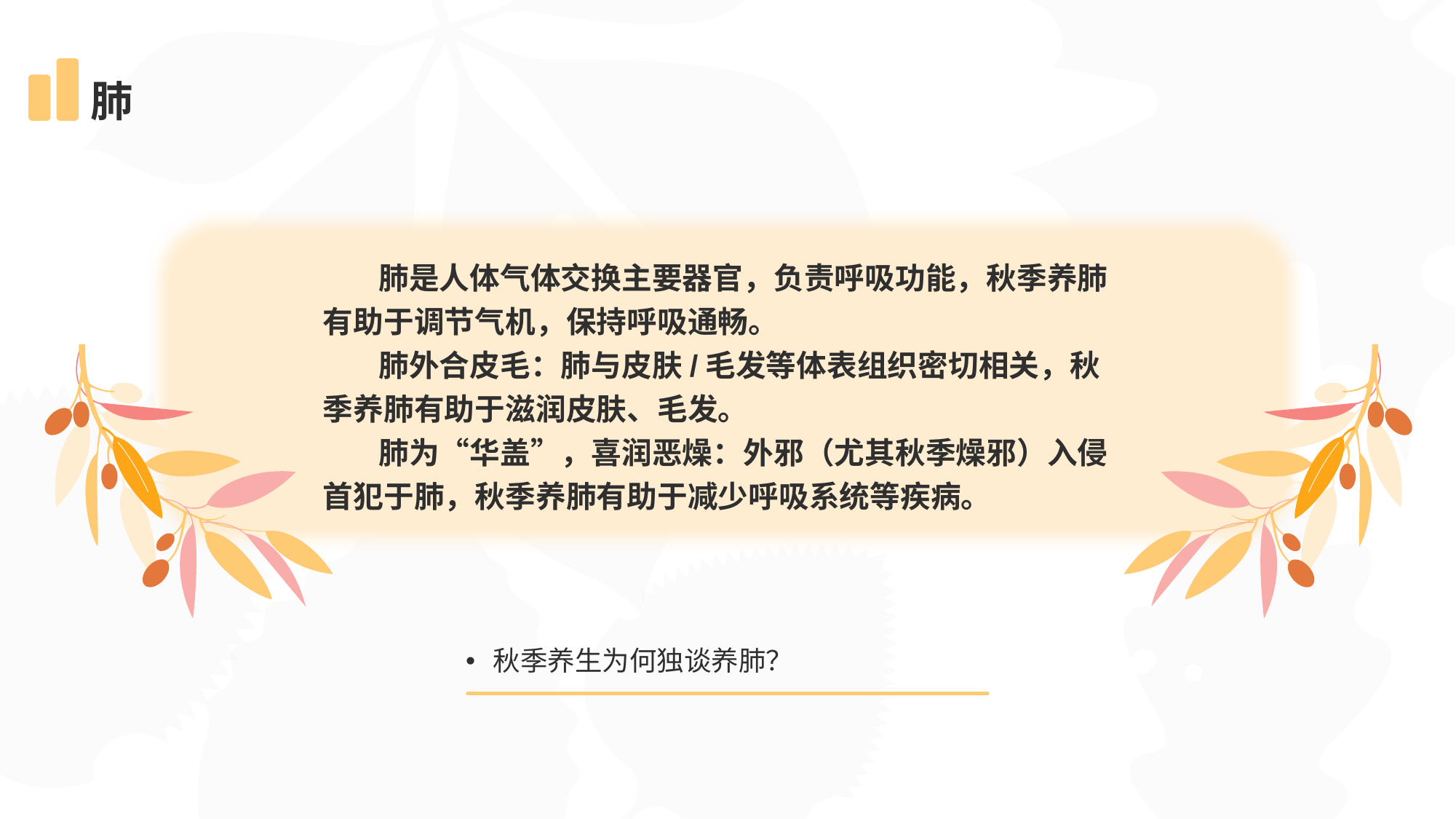

# 肺

       肺是人体气体交换主要器官，负责呼吸功能，秋季养肺有助于调节气机，保持呼吸通畅。
       肺外合皮毛：肺与皮肤/毛发等体表组织密切相关，秋季养肺有助于滋润皮肤、毛发。
       肺为“华盖”，喜润恶燥：外邪（尤其秋季燥邪）入侵首犯于肺，秋季养肺有助于减少呼吸系统等疾病。

秋季养生为何独谈养肺？